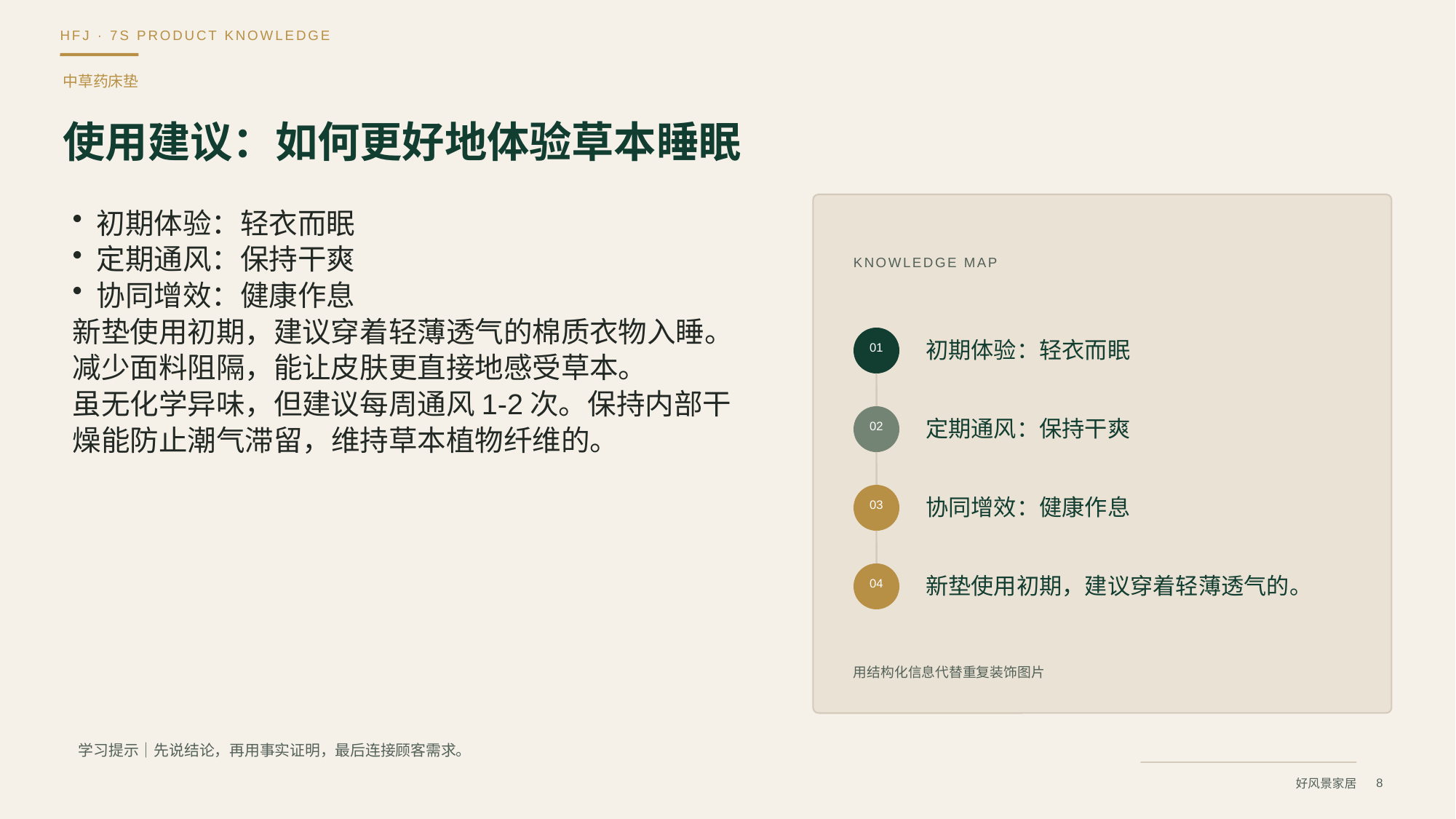

中草药床垫
使用建议：如何更好地体验草本睡眠
初期体验：轻衣而眠
定期通风：保持干爽
协同增效：健康作息
新垫使用初期，建议穿着轻薄透气的棉质衣物入睡。减少面料阻隔，能让皮肤更直接地感受草本。
虽无化学异味，但建议每周通风1-2次。保持内部干燥能防止潮气滞留，维持草本植物纤维的。

KNOWLEDGE MAP

初期体验：轻衣而眠
01

定期通风：保持干爽
02

协同增效：健康作息
03

新垫使用初期，建议穿着轻薄透气的。
04
用结构化信息代替重复装饰图片
学习提示｜先说结论，再用事实证明，最后连接顾客需求。
8